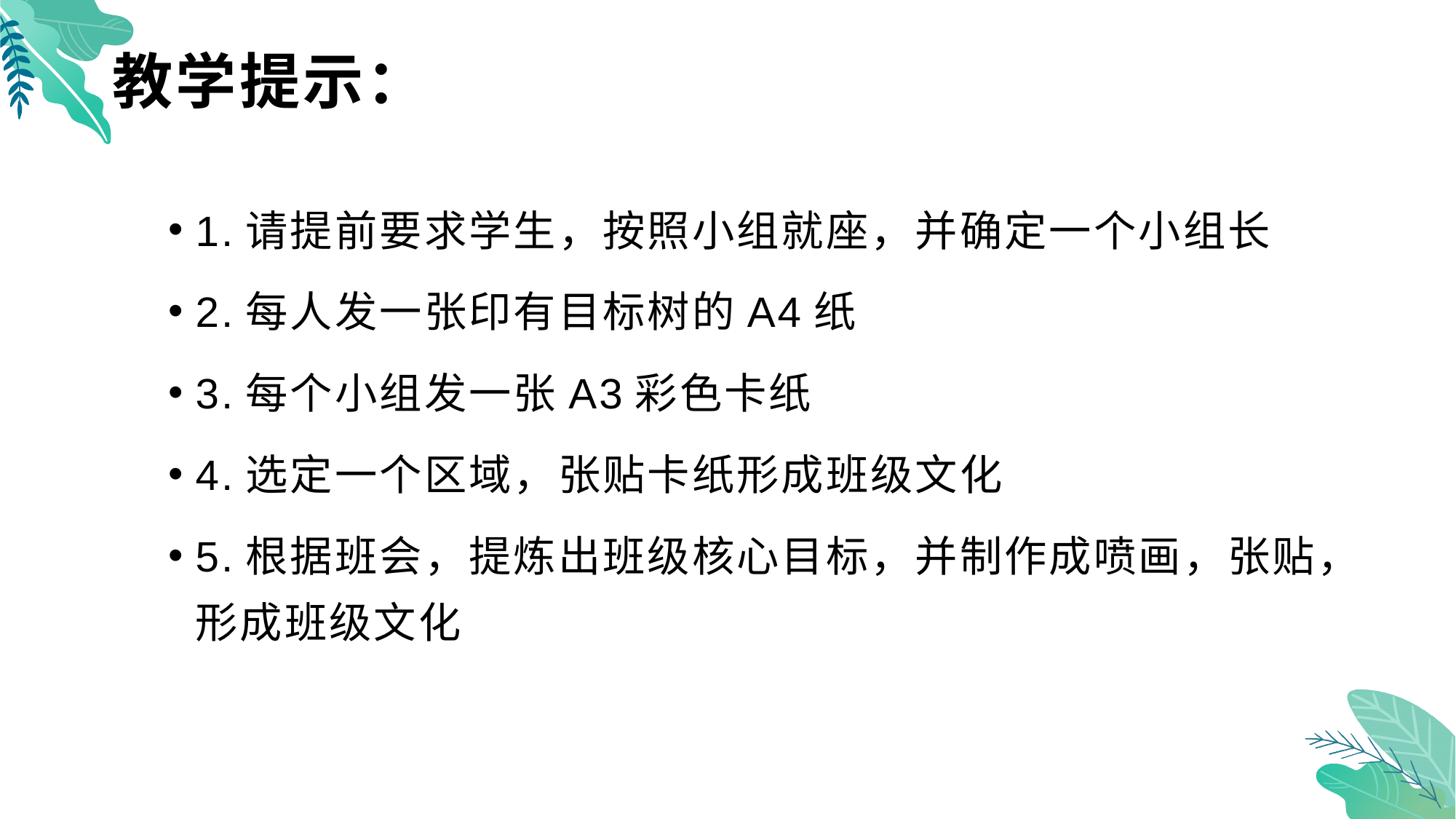

# 教学提示：
1.请提前要求学生，按照小组就座，并确定一个小组长
2.每人发一张印有目标树的A4纸
3.每个小组发一张A3彩色卡纸
4.选定一个区域，张贴卡纸形成班级文化
5.根据班会，提炼出班级核心目标，并制作成喷画，张贴，形成班级文化